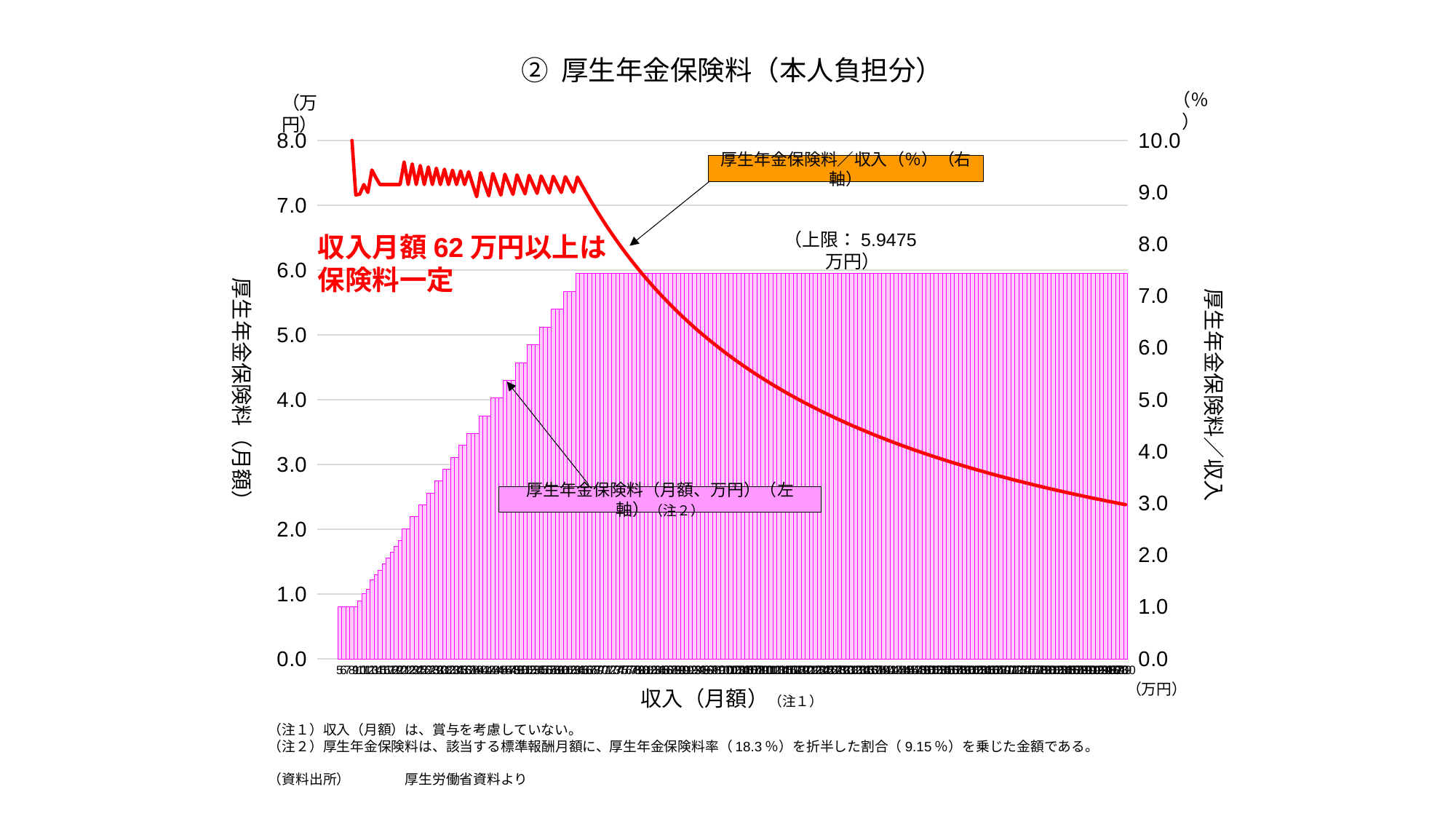

② 厚生年金保険料（本人負担分）
（％）
（万円）

### Chart

| Category | 厚生年金保険料（万円） | 厚生年金保険料／収入（％） |
|---|---|---|
|  | None | None |
|  | None | None |
|  | None | None |
|  | None | None |
|  | None | None |
| 5 | 0.8052 | 16.104 |
| 6 | 0.8052 | 13.42 |
| 7 | 0.8052 | 11.502857142857142 |
| 8 | 0.8052 | 10.065 |
| 9 | 0.8052 | 8.946666666666665 |
| 10 | 0.8967 | 8.967 |
| 11 | 1.0065 | 9.149999999999999 |
| 12 | 1.0797 | 8.9975 |
| 13 | 1.2261 | 9.431538461538462 |
| 14 | 1.2993 | 9.280714285714284 |
| 15 | 1.3725 | 9.15 |
| 16 | 1.464 | 9.15 |
| 17 | 1.5555 | 9.15 |
| 18 | 1.647 | 9.149999999999999 |
| 19 | 1.7385 | 9.15 |
| 20 | 1.83 | 9.15 |
| 21 | 2.013 | 9.585714285714285 |
| 22 | 2.013 | 9.149999999999999 |
| 23 | 2.196 | 9.547826086956523 |
| 24 | 2.196 | 9.15 |
| 25 | 2.379 | 9.516 |
| 26 | 2.379 | 9.15 |
| 27 | 2.562 | 9.488888888888889 |
| 28 | 2.562 | 9.15 |
| 29 | 2.745 | 9.46551724137931 |
| 30 | 2.745 | 9.15 |
| 31 | 2.928 | 9.44516129032258 |
| 32 | 2.928 | 9.15 |
| 33 | 3.111 | 9.427272727272728 |
| 34 | 3.111 | 9.15 |
| 35 | 3.294 | 9.411428571428571 |
| 36 | 3.294 | 9.149999999999999 |
| 37 | 3.477 | 9.397297297297296 |
| 38 | 3.477 | 9.15 |
| 39 | 3.477 | 8.915384615384616 |
| 40 | 3.7515 | 9.37875 |
| 41 | 3.7515 | 9.149999999999999 |
| 42 | 3.7515 | 8.932142857142857 |
| 43 | 4.026 | 9.362790697674418 |
| 44 | 4.026 | 9.149999999999999 |
| 45 | 4.026 | 8.946666666666665 |
| 46 | 4.3005 | 9.348913043478262 |
| 47 | 4.3005 | 9.150000000000002 |
| 48 | 4.3005 | 8.959375000000001 |
| 49 | 4.575 | 9.33673469387755 |
| 50 | 4.575 | 9.15 |
| 51 | 4.575 | 8.970588235294118 |
| 52 | 4.8495 | 9.325961538461538 |
| 53 | 4.8495 | 9.15 |
| 54 | 4.8495 | 8.980555555555556 |
| 55 | 5.124 | 9.316363636363636 |
| 56 | 5.124 | 9.15 |
| 57 | 5.124 | 8.989473684210527 |
| 58 | 5.3985 | 9.307758620689656 |
| 59 | 5.3985 | 9.15 |
| 60 | 5.3985 | 8.9975 |
| 61 | 5.673 | 9.299999999999999 |
| 62 | 5.673 | 9.149999999999999 |
| 63 | 5.673 | 9.004761904761905 |
| 64 | 5.9475 | 9.29296875 |
| 65 | 5.9475 | 9.15 |
| 66 | 5.9475 | 9.011363636363637 |
| 67 | 5.9475 | 8.876865671641792 |
| 68 | 5.9475 | 8.746323529411764 |
| 69 | 5.9475 | 8.619565217391305 |
| 70 | 5.9475 | 8.496428571428572 |
| 71 | 5.9475 | 8.376760563380282 |
| 72 | 5.9475 | 8.260416666666666 |
| 73 | 5.9475 | 8.147260273972602 |
| 74 | 5.9475 | 8.037162162162161 |
| 75 | 5.9475 | 7.93 |
| 76 | 5.9475 | 7.8256578947368425 |
| 77 | 5.9475 | 7.724025974025974 |
| 78 | 5.9475 | 7.625 |
| 79 | 5.9475 | 7.5284810126582276 |
| 80 | 5.9475 | 7.434375 |
| 81 | 5.9475 | 7.342592592592593 |
| 82 | 5.9475 | 7.253048780487805 |
| 83 | 5.9475 | 7.1656626506024095 |
| 84 | 5.9475 | 7.080357142857143 |
| 85 | 5.9475 | 6.997058823529412 |
| 86 | 5.9475 | 6.915697674418604 |
| 87 | 5.9475 | 6.836206896551724 |
| 88 | 5.9475 | 6.7585227272727275 |
| 89 | 5.9475 | 6.682584269662922 |
| 90 | 5.9475 | 6.608333333333333 |
| 91 | 5.9475 | 6.535714285714286 |
| 92 | 5.9475 | 6.4646739130434785 |
| 93 | 5.9475 | 6.395161290322581 |
| 94 | 5.9475 | 6.327127659574468 |
| 95 | 5.9475 | 6.260526315789473 |
| 96 | 5.9475 | 6.1953125 |
| 97 | 5.9475 | 6.131443298969073 |
| 98 | 5.9475 | 6.0688775510204085 |
| 99 | 5.9475 | 6.007575757575758 |
| 100 | 5.9475 | 5.9475 |
| 101 | 5.9475 | 5.888613861386139 |
| 102 | 5.9475 | 5.830882352941177 |
| 103 | 5.9475 | 5.774271844660194 |
| 104 | 5.9475 | 5.71875 |
| 105 | 5.9475 | 5.664285714285715 |
| 106 | 5.9475 | 5.610849056603773 |
| 107 | 5.9475 | 5.558411214953271 |
| 108 | 5.9475 | 5.506944444444445 |
| 109 | 5.9475 | 5.456422018348624 |
| 110 | 5.9475 | 5.406818181818182 |
| 111 | 5.9475 | 5.358108108108108 |
| 112 | 5.9475 | 5.310267857142857 |
| 113 | 5.9475 | 5.263274336283186 |
| 114 | 5.9475 | 5.217105263157895 |
| 115 | 5.9475 | 5.171739130434783 |
| 116 | 5.9475 | 5.127155172413793 |
| 117 | 5.9475 | 5.083333333333333 |
| 118 | 5.9475 | 5.040254237288136 |
| 119 | 5.9475 | 4.9978991596638656 |
| 120 | 5.9475 | 4.95625 |
| 121 | 5.9475 | 4.9152892561983474 |
| 122 | 5.9475 | 4.875 |
| 123 | 5.9475 | 4.835365853658536 |
| 124 | 5.9475 | 4.796370967741935 |
| 125 | 5.9475 | 4.758 |
| 126 | 5.9475 | 4.720238095238095 |
| 127 | 5.9475 | 4.683070866141732 |
| 128 | 5.9475 | 4.646484375 |
| 129 | 5.9475 | 4.6104651162790695 |
| 130 | 5.9475 | 4.575 |
| 131 | 5.9475 | 4.540076335877862 |
| 132 | 5.9475 | 4.505681818181818 |
| 133 | 5.9475 | 4.4718045112781954 |
| 134 | 5.9475 | 4.438432835820896 |
| 135 | 5.9475 | 4.405555555555556 |
| 136 | 5.9475 | 4.373161764705882 |
| 137 | 5.9475 | 4.341240875912408 |
| 138 | 5.9475 | 4.309782608695652 |
| 139 | 5.9475 | 4.278776978417266 |
| 140 | 5.9475 | 4.248214285714286 |
| 141 | 5.9475 | 4.218085106382978 |
| 142 | 5.9475 | 4.188380281690141 |
| 143 | 5.9475 | 4.159090909090909 |
| 144 | 5.9475 | 4.130208333333333 |
| 145 | 5.9475 | 4.1017241379310345 |
| 146 | 5.9475 | 4.073630136986301 |
| 147 | 5.9475 | 4.045918367346939 |
| 148 | 5.9475 | 4.018581081081081 |
| 149 | 5.9475 | 3.9916107382550337 |
| 150 | 5.9475 | 3.965 |
| 151 | 5.9475 | 3.9387417218543046 |
| 152 | 5.9475 | 3.9128289473684212 |
| 153 | 5.9475 | 3.8872549019607843 |
| 154 | 5.9475 | 3.862012987012987 |
| 155 | 5.9475 | 3.837096774193548 |
| 156 | 5.9475 | 3.8125 |
| 157 | 5.9475 | 3.788216560509554 |
| 158 | 5.9475 | 3.7642405063291138 |
| 159 | 5.9475 | 3.740566037735849 |
| 160 | 5.9475 | 3.7171875 |
| 161 | 5.9475 | 3.6940993788819876 |
| 162 | 5.9475 | 3.6712962962962963 |
| 163 | 5.9475 | 3.6487730061349692 |
| 164 | 5.9475 | 3.6265243902439024 |
| 165 | 5.9475 | 3.6045454545454545 |
| 166 | 5.9475 | 3.5828313253012047 |
| 167 | 5.9475 | 3.561377245508982 |
| 168 | 5.9475 | 3.5401785714285716 |
| 169 | 5.9475 | 3.519230769230769 |
| 170 | 5.9475 | 3.498529411764706 |
| 171 | 5.9475 | 3.4780701754385963 |
| 172 | 5.9475 | 3.457848837209302 |
| 173 | 5.9475 | 3.4378612716763004 |
| 174 | 5.9475 | 3.418103448275862 |
| 175 | 5.9475 | 3.3985714285714286 |
| 176 | 5.9475 | 3.3792613636363638 |
| 177 | 5.9475 | 3.360169491525424 |
| 178 | 5.9475 | 3.341292134831461 |
| 179 | 5.9475 | 3.3226256983240225 |
| 180 | 5.9475 | 3.3041666666666667 |
| 181 | 5.9475 | 3.2859116022099446 |
| 182 | 5.9475 | 3.267857142857143 |
| 183 | 5.9475 | 3.25 |
| 184 | 5.9475 | 3.2323369565217392 |
| 185 | 5.9475 | 3.214864864864865 |
| 186 | 5.9475 | 3.1975806451612905 |
| 187 | 5.9475 | 3.18048128342246 |
| 188 | 5.9475 | 3.163563829787234 |
| 189 | 5.9475 | 3.1468253968253967 |
| 190 | 5.9475 | 3.1302631578947366 |
| 191 | 5.9475 | 3.113874345549738 |
| 192 | 5.9475 | 3.09765625 |
| 193 | 5.9475 | 3.08160621761658 |
| 194 | 5.9475 | 3.0657216494845363 |
| 195 | 5.9475 | 3.05 |
| 196 | 5.9475 | 3.0344387755102042 |
| 197 | 5.9475 | 3.019035532994924 |
| 198 | 5.9475 | 3.003787878787879 |
| 199 | 5.9475 | 2.9886934673366836 |
| 200 | 5.9475 | 2.97375 |
厚生年金保険料／収入（％）（右軸）
収入月額62万円以上は
保険料一定
（上限：5.9475万円）
厚生年金保険料（月額）
厚生年金保険料／収入
厚生年金保険料（月額、万円）（左軸）（注２）
（万円）
収入（月額）（注１）
（注１）収入（月額）は、賞与を考慮していない。
（注２）厚生年金保険料は、該当する標準報酬月額に、厚生年金保険料率（18.3％）を折半した割合（9.15％）を乗じた金額である。

（資料出所）　　　　厚生労働省資料より